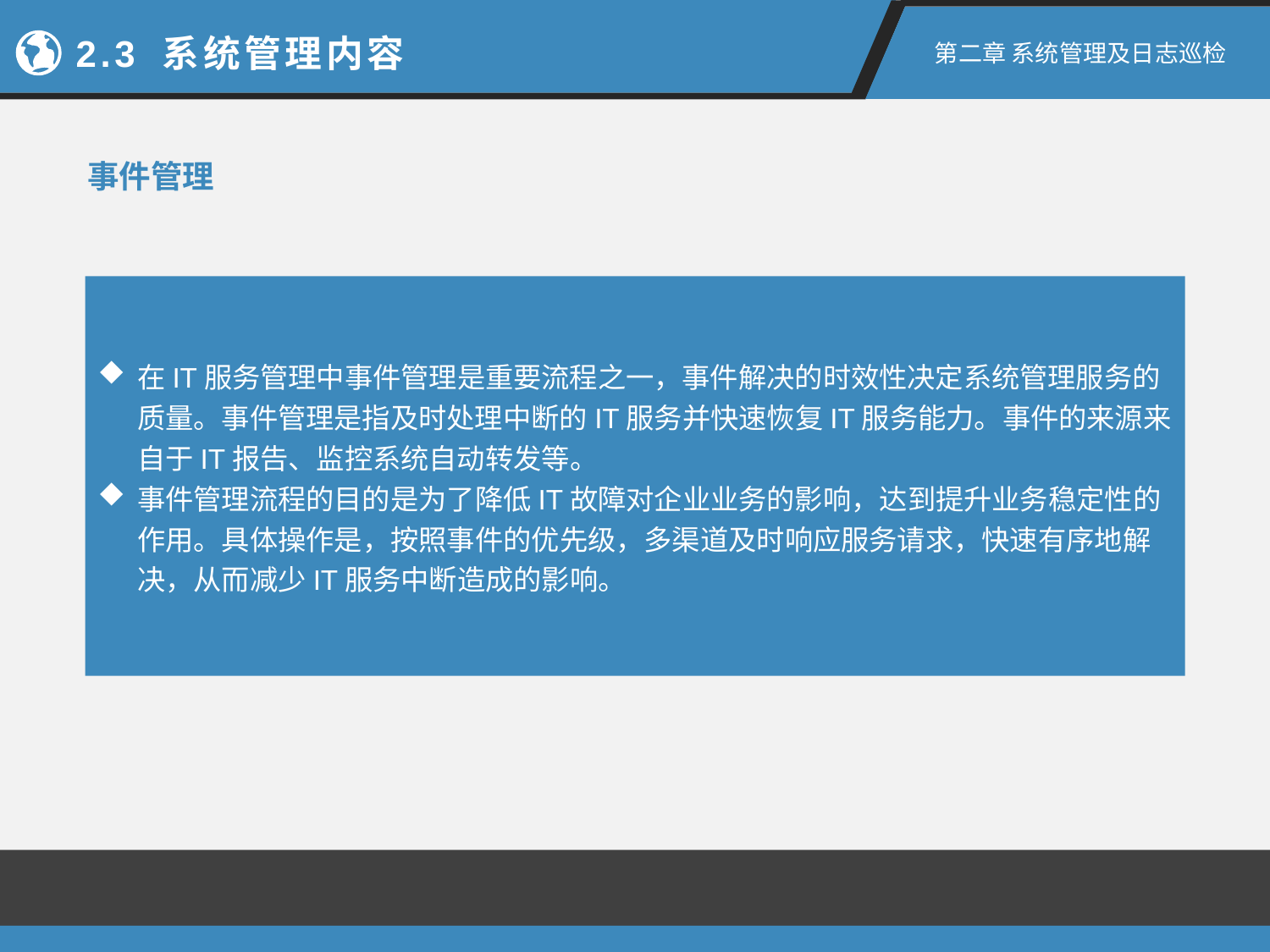

2.3 系统管理内容

第二章 系统管理及日志巡检
事件管理
在IT服务管理中事件管理是重要流程之一，事件解决的时效性决定系统管理服务的质量。事件管理是指及时处理中断的IT服务并快速恢复IT服务能力。事件的来源来自于IT报告、监控系统自动转发等。
事件管理流程的目的是为了降低IT故障对企业业务的影响，达到提升业务稳定性的作用。具体操作是，按照事件的优先级，多渠道及时响应服务请求，快速有序地解决，从而减少IT服务中断造成的影响。